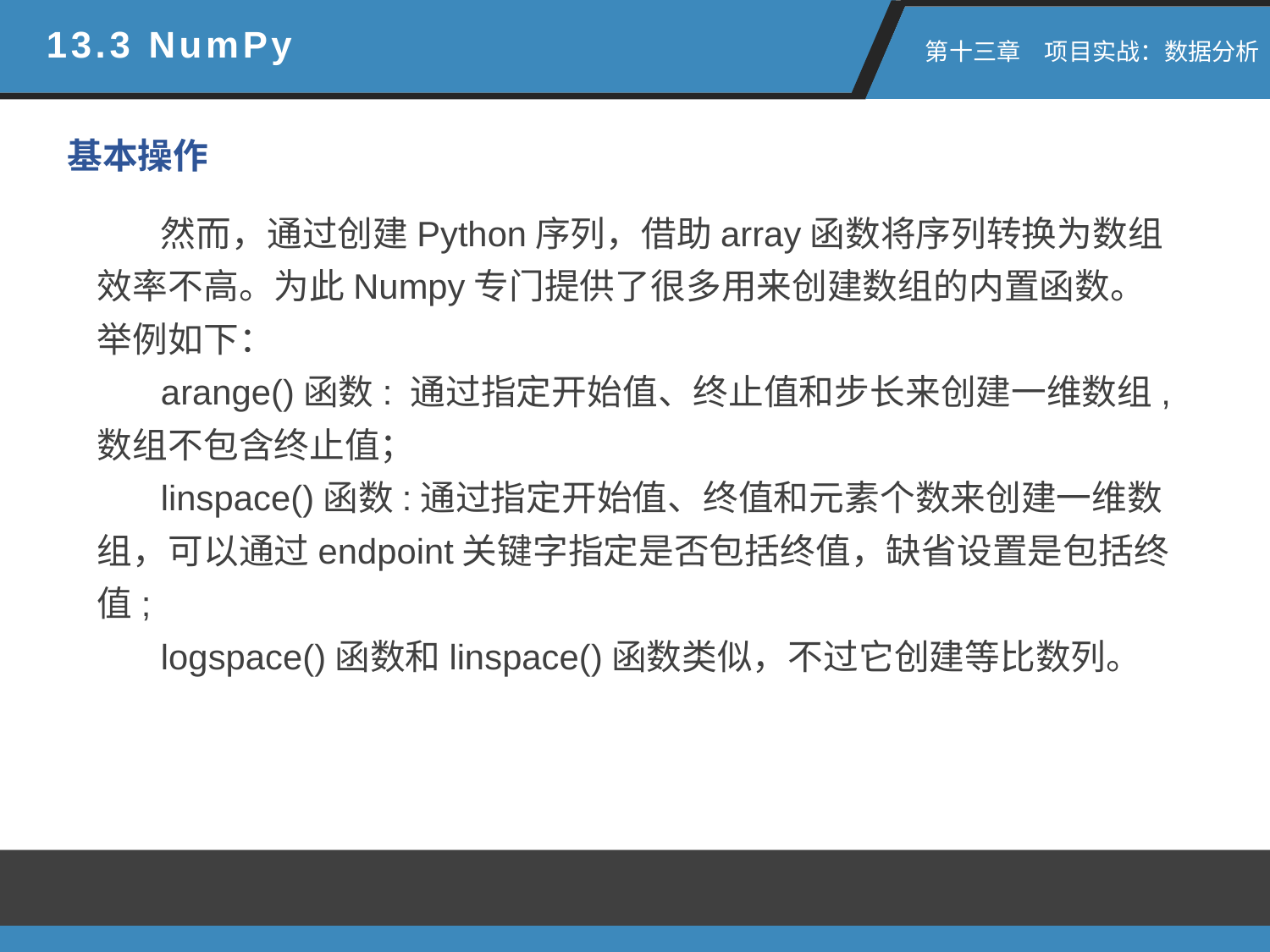

13.3 NumPy
  第十三章　项目实战：数据分析
基本操作
然而，通过创建Python序列，借助array函数将序列转换为数组效率不高。为此Numpy专门提供了很多用来创建数组的内置函数。举例如下：
arange()函数: 通过指定开始值、终止值和步长来创建一维数组,数组不包含终止值；
linspace()函数:通过指定开始值、终值和元素个数来创建一维数组，可以通过endpoint关键字指定是否包括终值，缺省设置是包括终值;
logspace()函数和linspace()函数类似，不过它创建等比数列。